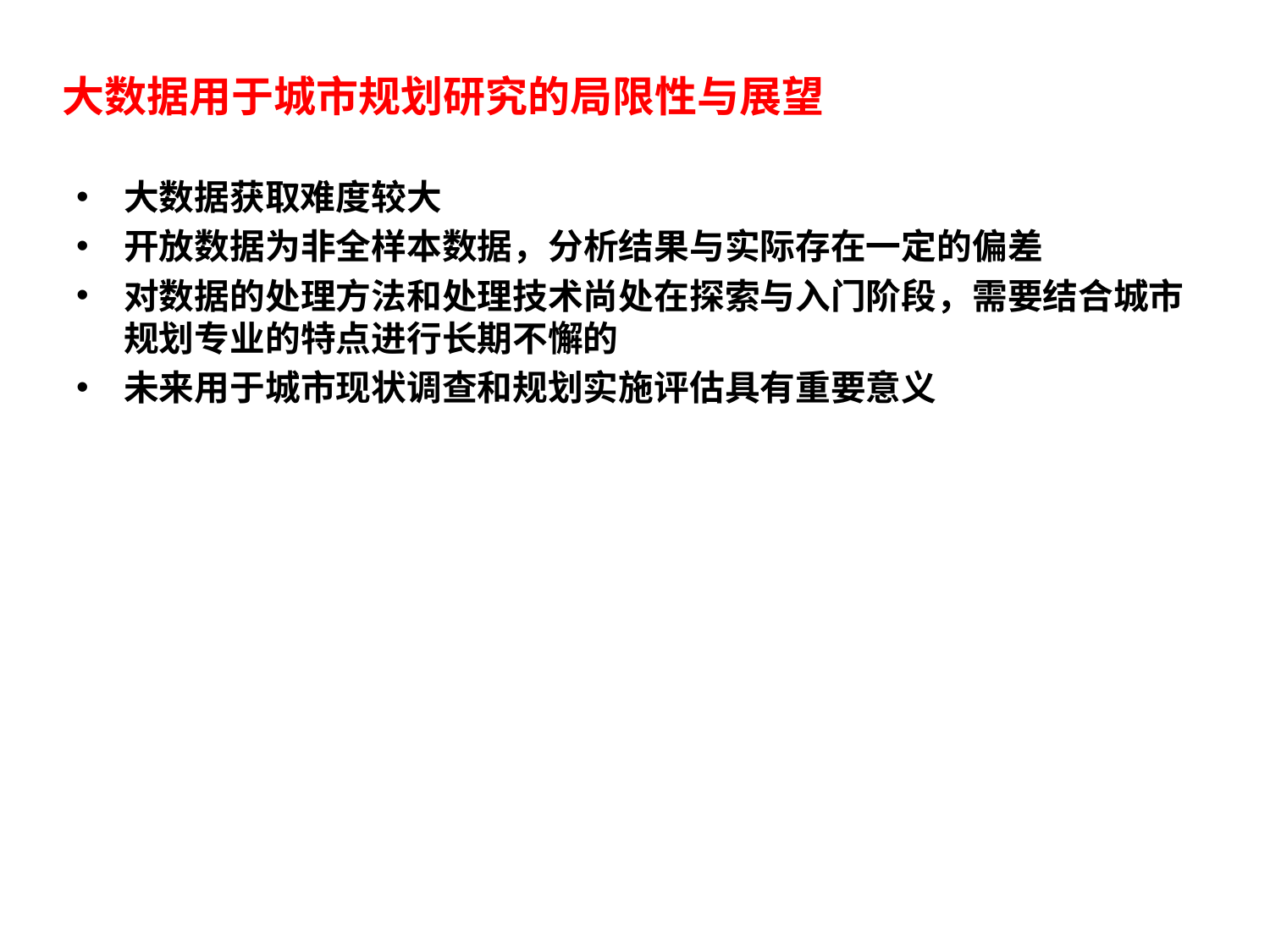

大数据用于城市规划研究的局限性与展望
大数据获取难度较大
开放数据为非全样本数据，分析结果与实际存在一定的偏差
对数据的处理方法和处理技术尚处在探索与入门阶段，需要结合城市规划专业的特点进行长期不懈的
未来用于城市现状调查和规划实施评估具有重要意义